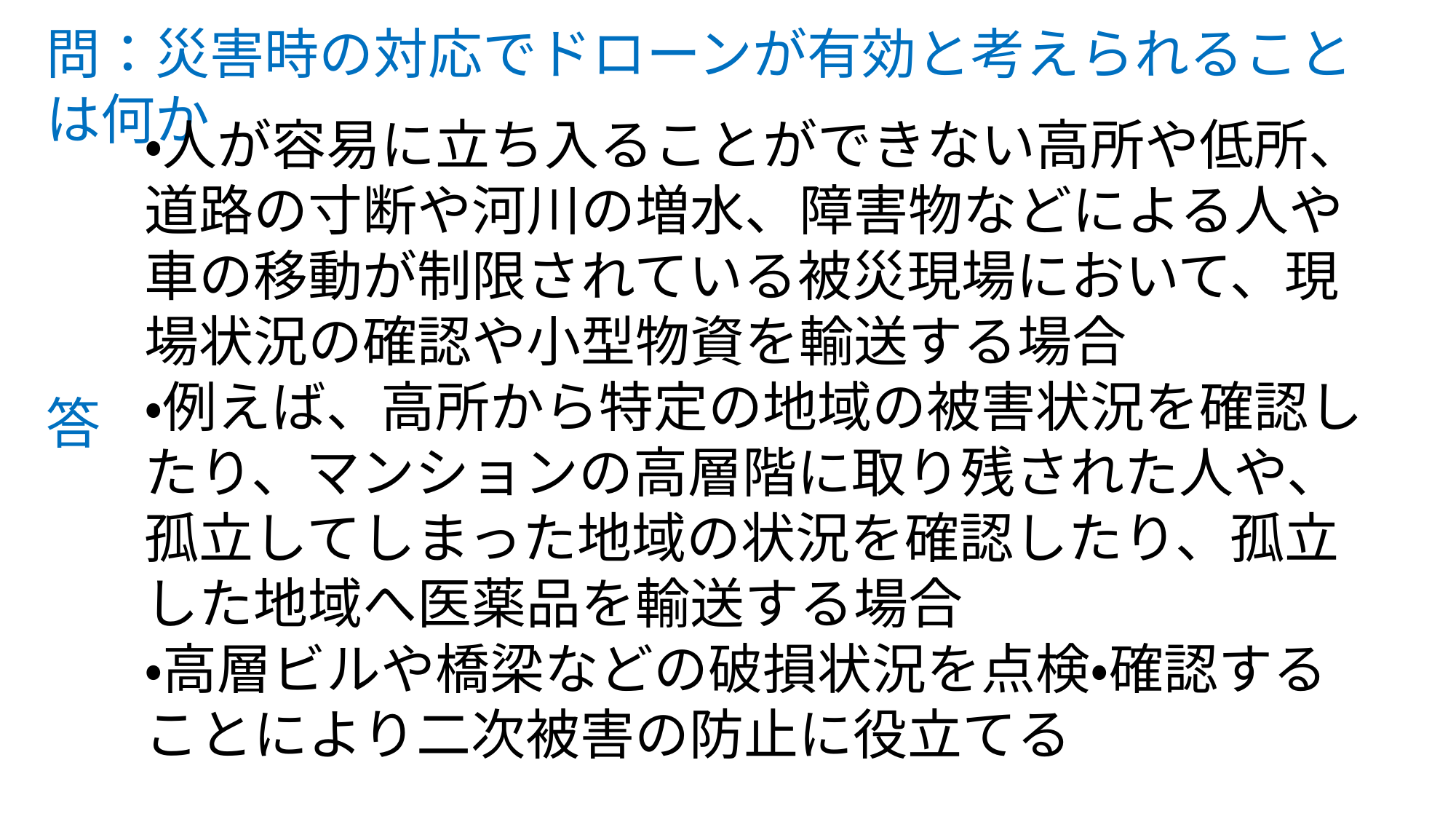

問：災害時の対応でドローンが有効と考えられることは何か
・人が容易に立ち入ることができない高所や低所、道路の寸断や河川の増水、障害物などによる人や車の移動が制限されている被災現場において、現場状況の確認や小型物資を輸送する場合
・例えば、高所から特定の地域の被害状況を確認したり、マンションの高層階に取り残された人や、孤立してしまった地域の状況を確認したり、孤立した地域へ医薬品を輸送する場合
・高層ビルや橋梁などの破損状況を点検・確認することにより二次被害の防止に役立てる
答